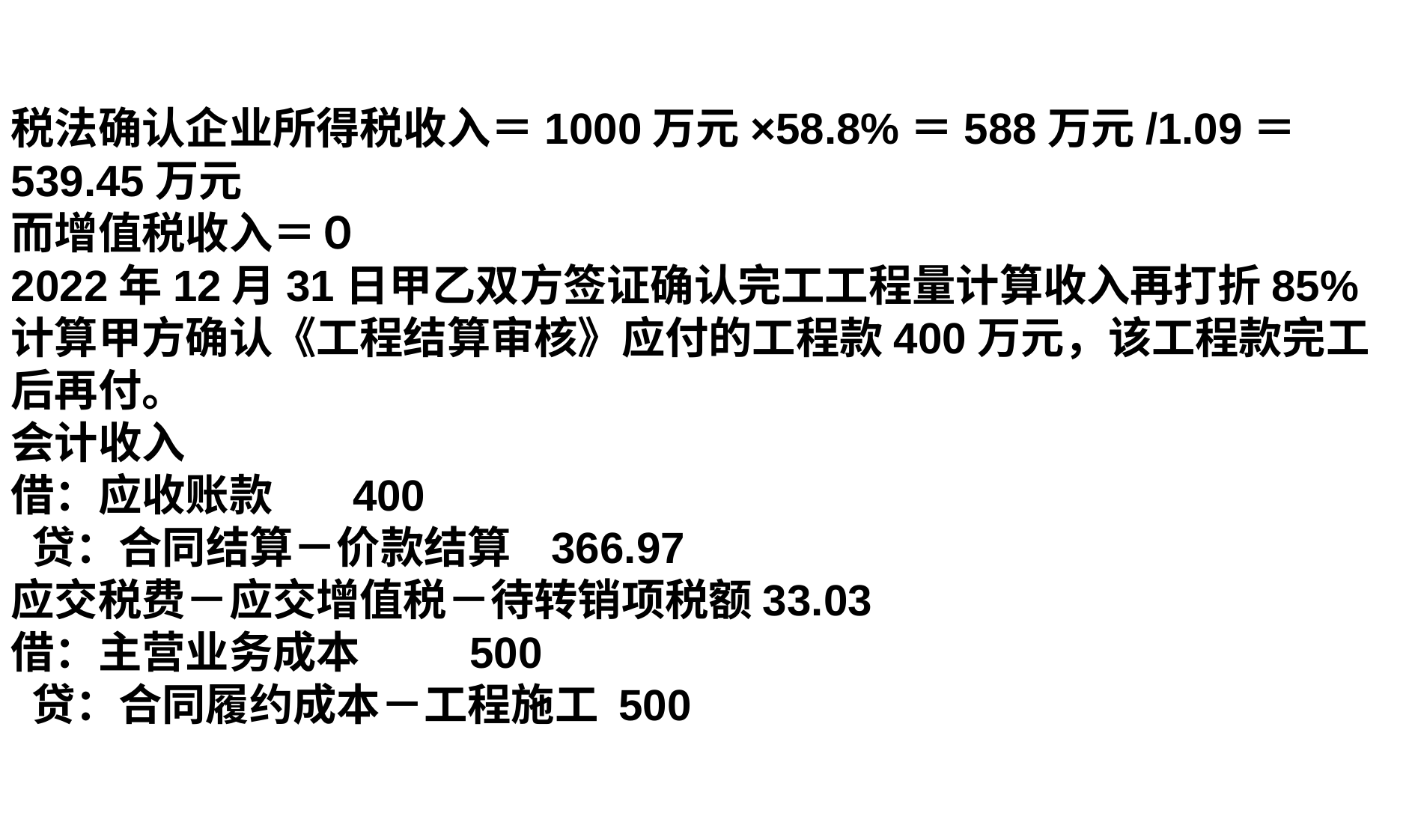

税法确认企业所得税收入＝1000万元×58.8%＝588万元/1.09＝539.45万元
而增值税收入＝０
2022年12月31日甲乙双方签证确认完工工程量计算收入再打折85%计算甲方确认《工程结算审核》应付的工程款400万元，该工程款完工后再付。
会计收入
借：应收账款       400
 贷：合同结算－价款结算   366.97
应交税费－应交增值税－待转销项税额33.03
借：主营业务成本          500
 贷：合同履约成本－工程施工 500